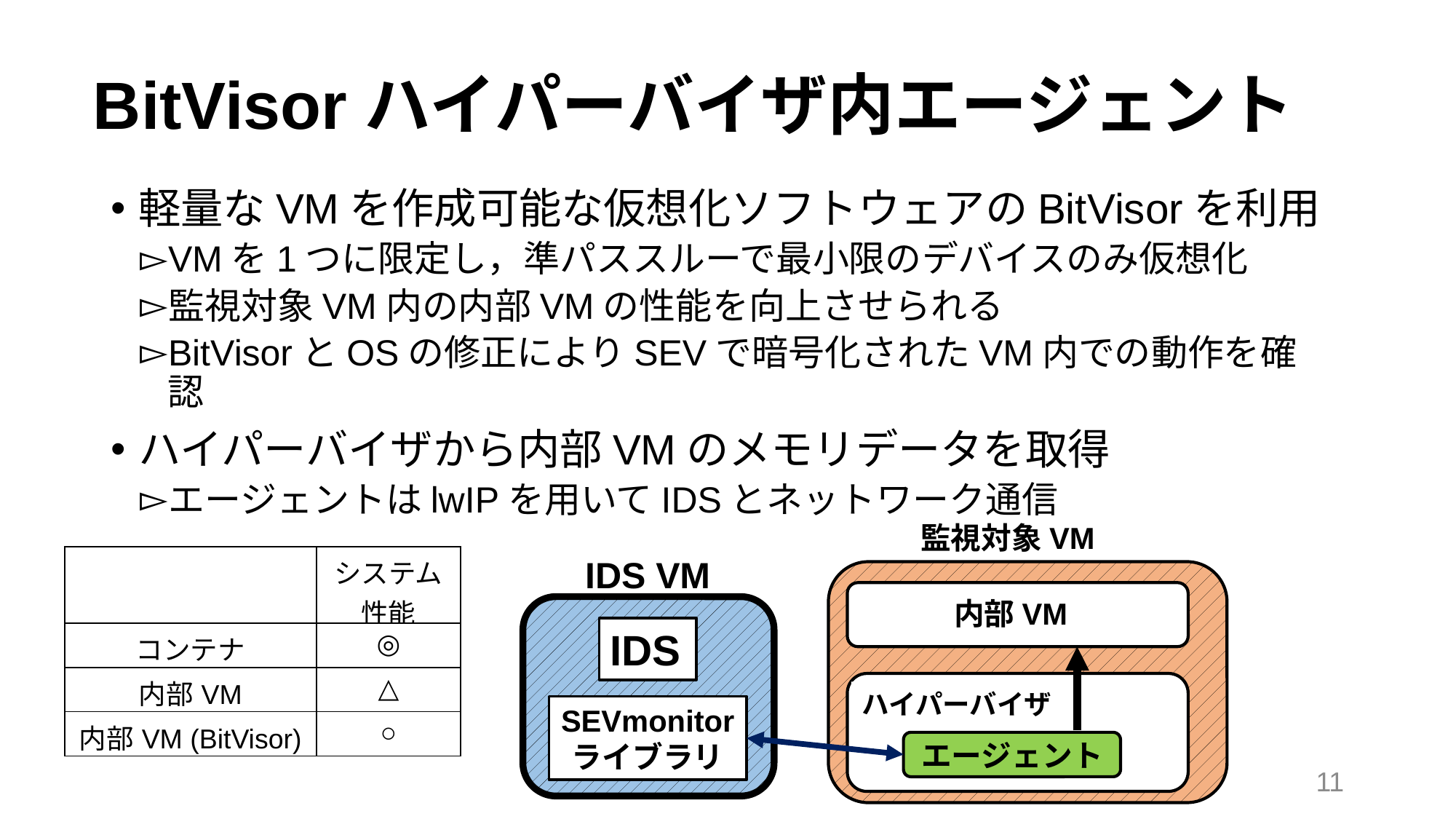

# BitVisorハイパーバイザ内エージェント
軽量なVMを作成可能な仮想化ソフトウェアのBitVisorを利用
VMを1つに限定し，準パススルーで最小限のデバイスのみ仮想化
監視対象VM内の内部VMの性能を向上させられる
BitVisorとOSの修正によりSEVで暗号化されたVM内での動作を確認
ハイパーバイザから内部VMのメモリデータを取得
エージェントはlwIPを用いてIDSとネットワーク通信
監視対象VM
|  | システム性能 |
| --- | --- |
| コンテナ | ◎ |
| 内部VM | △ |
| 内部VM (BitVisor) | ○ |
IDS VM

内部VM

IDS

ハイパーバイザ
SEVmonitor
ライブラリ
エージェント
11